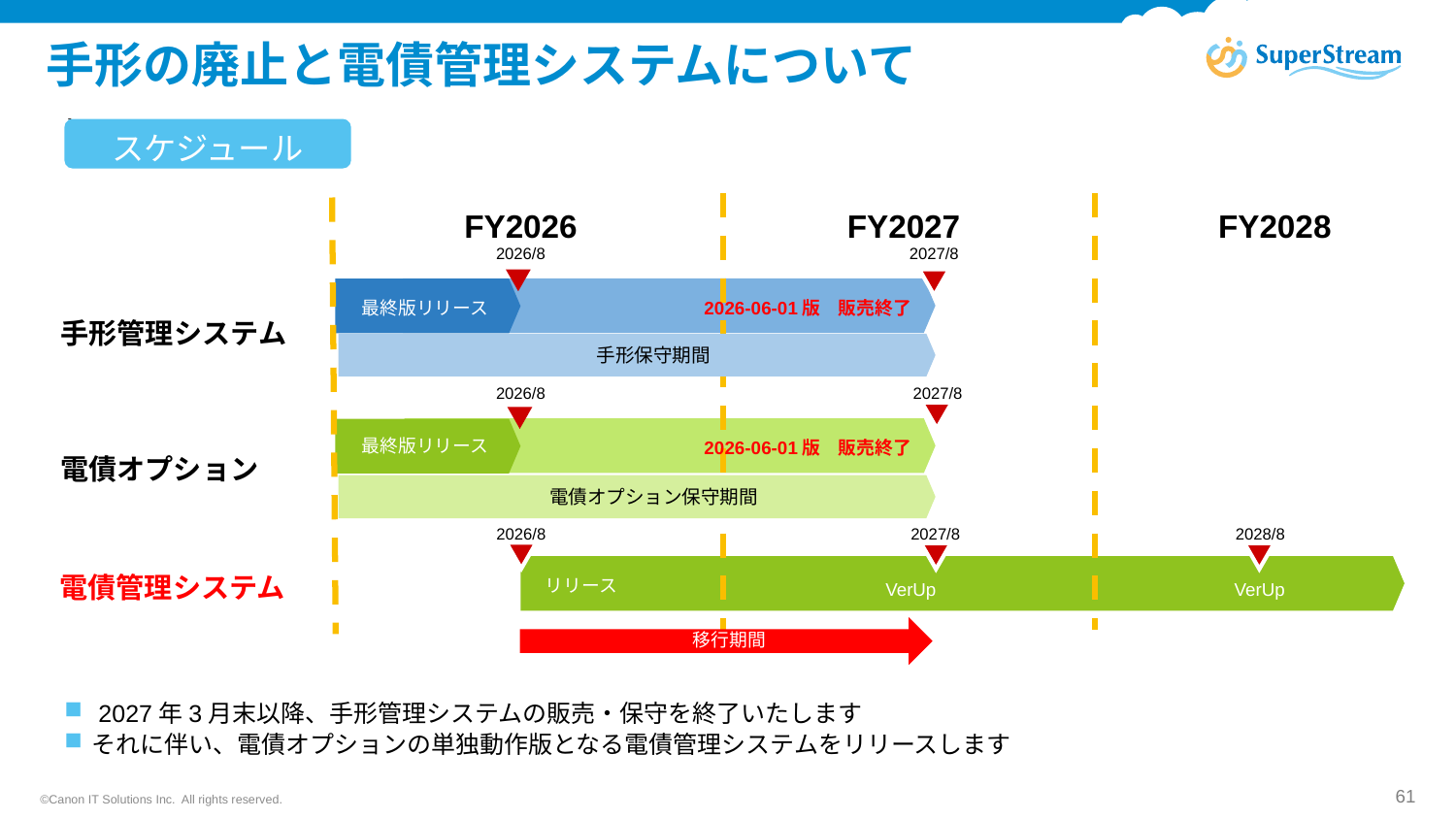

# 手形の廃止と電債管理システムについて
スケジュール
FY2026
2026/8

FY2027
2027/8

FY2028

2026-06-01版　販売終了
最終版リリース
手形管理システム
　　　　手形保守期間
2026/8
2027/8

最終版リリース
2026-06-01版　販売終了
電債オプション
　　　　電債オプション保守期間
2026/8
2028/8
2027/8

電債管理システム
リリース
VerUp
VerUp

移行期間

 2027年3月末以降、手形管理システムの販売・保守を終了いたします
それに伴い、電債オプションの単独動作版となる電債管理システムをリリースします

©Canon IT Solutions Inc.  All rights reserved.
61